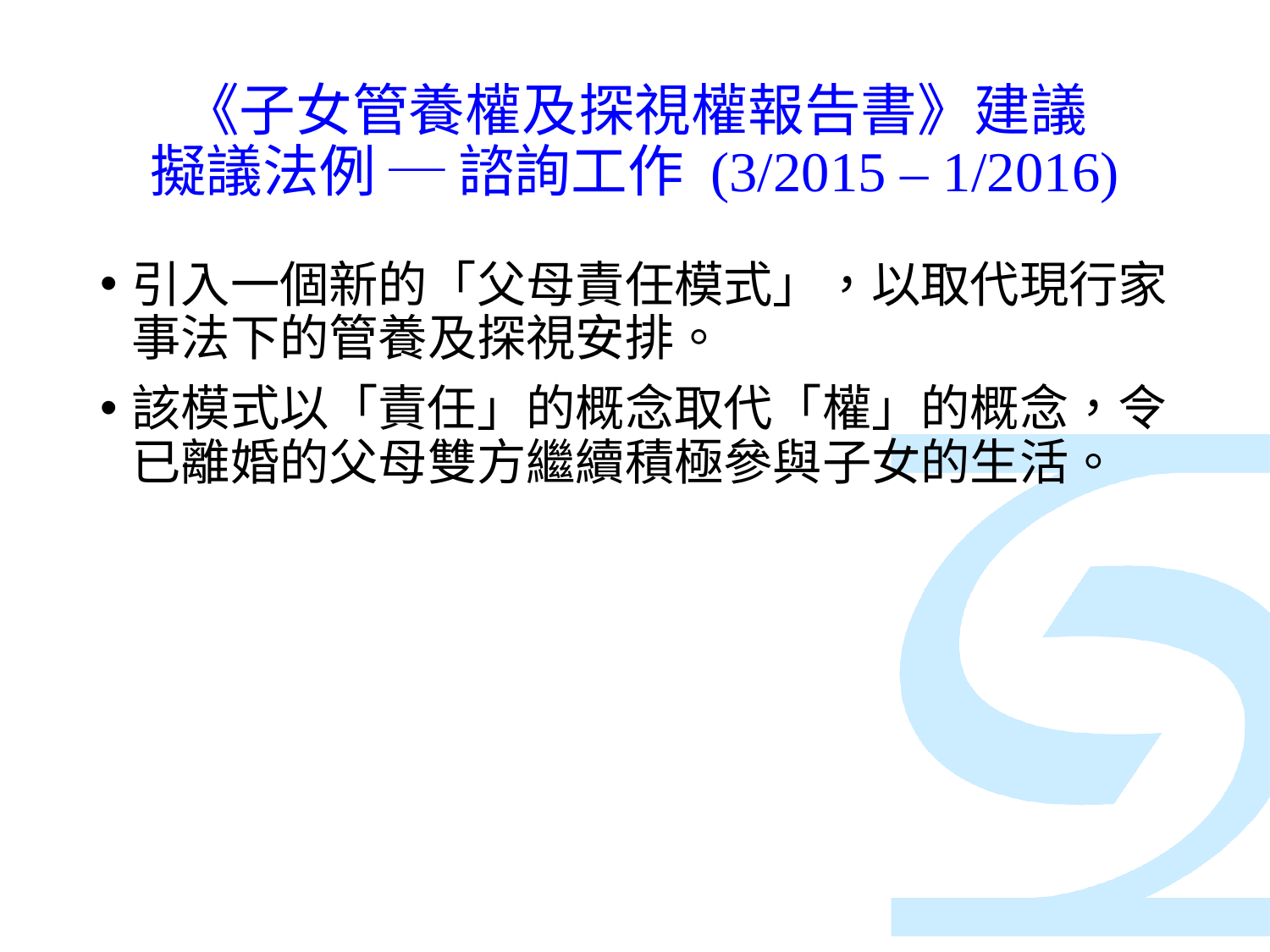

# 《子女管養權及探視權報告書》建議 擬議法例 ─ 諮詢工作 (3/2015 – 1/2016)
引入一個新的「父母責任模式」，以取代現行家事法下的管養及探視安排。
該模式以「責任」的概念取代「權」的概念，令已離婚的父母雙方繼續積極參與子女的生活。

21